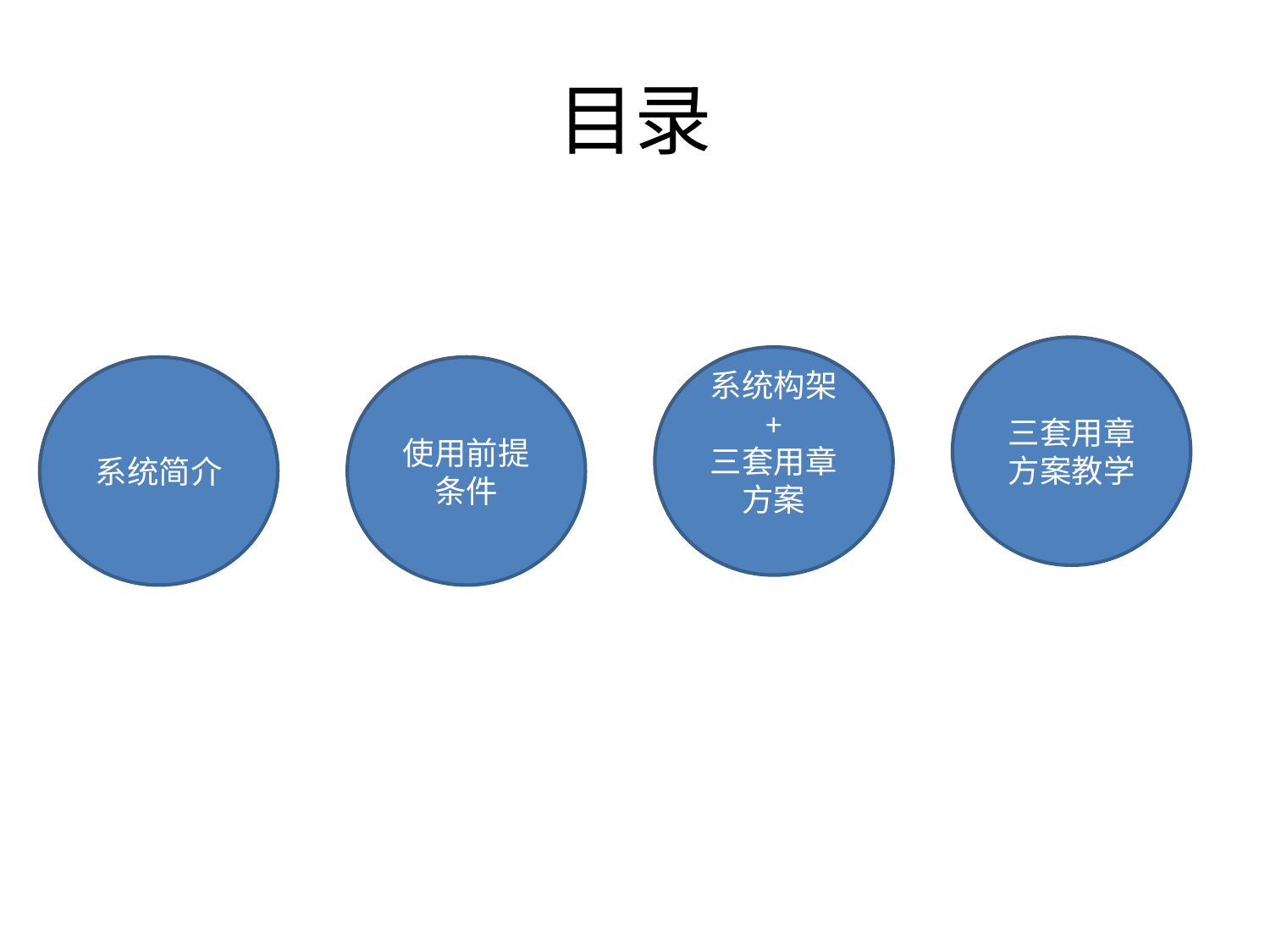

# 目录
三套用章方案教学
系统构架
+
三套用章方案

系统简介
使用前提条件